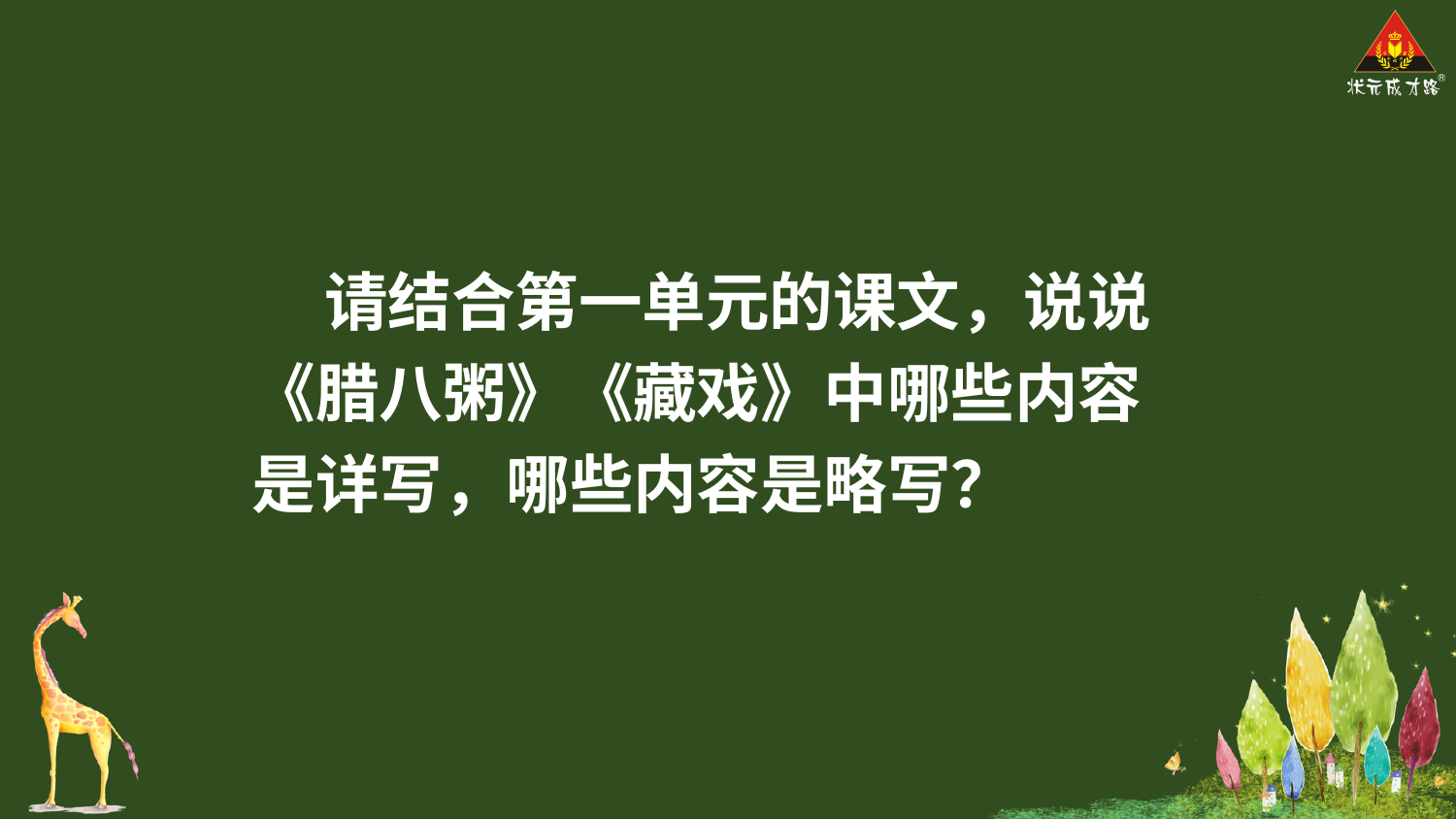

请结合第一单元的课文，说说《腊八粥》《藏戏》中哪些内容是详写，哪些内容是略写？